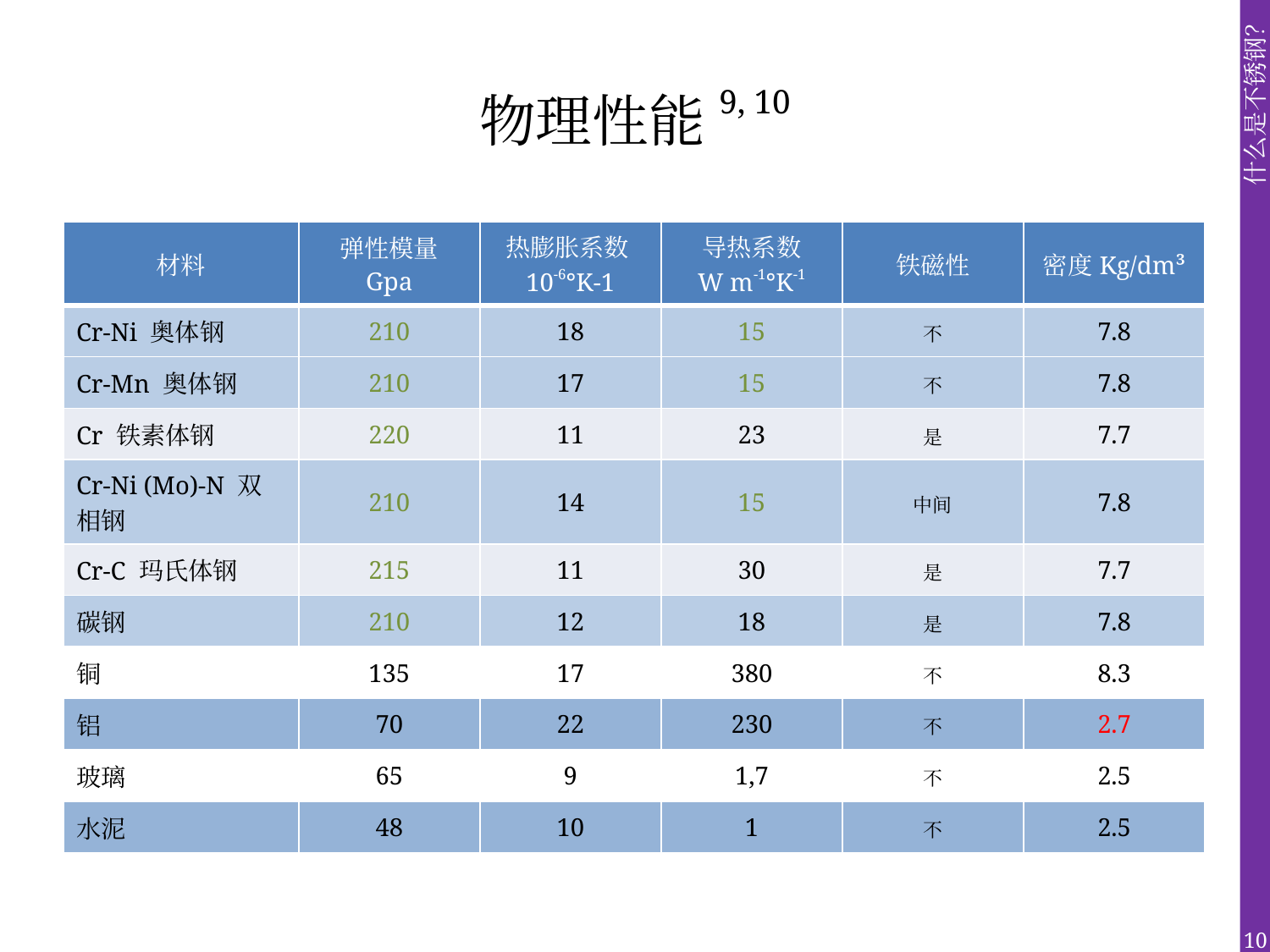

# 物理性能9, 10
| 材料 | 弹性模量 Gpa | 热膨胀系数 10-6°K-1 | 导热系数 W m-1°K-1 | 铁磁性 | 密度Kg/dm³ |
| --- | --- | --- | --- | --- | --- |
| Cr-Ni 奥体钢 | 210 | 18 | 15 | 不 | 7.8 |
| Cr-Mn 奥体钢 | 210 | 17 | 15 | 不 | 7.8 |
| Cr 铁素体钢 | 220 | 11 | 23 | 是 | 7.7 |
| Cr-Ni (Mo)-N 双相钢 | 210 | 14 | 15 | 中间 | 7.8 |
| Cr-C 玛氏体钢 | 215 | 11 | 30 | 是 | 7.7 |
| 碳钢 | 210 | 12 | 18 | 是 | 7.8 |
| 铜 | 135 | 17 | 380 | 不 | 8.3 |
| 铝 | 70 | 22 | 230 | 不 | 2.7 |
| 玻璃 | 65 | 9 | 1,7 | 不 | 2.5 |
| 水泥 | 48 | 10 | 1 | 不 | 2.5 |
10